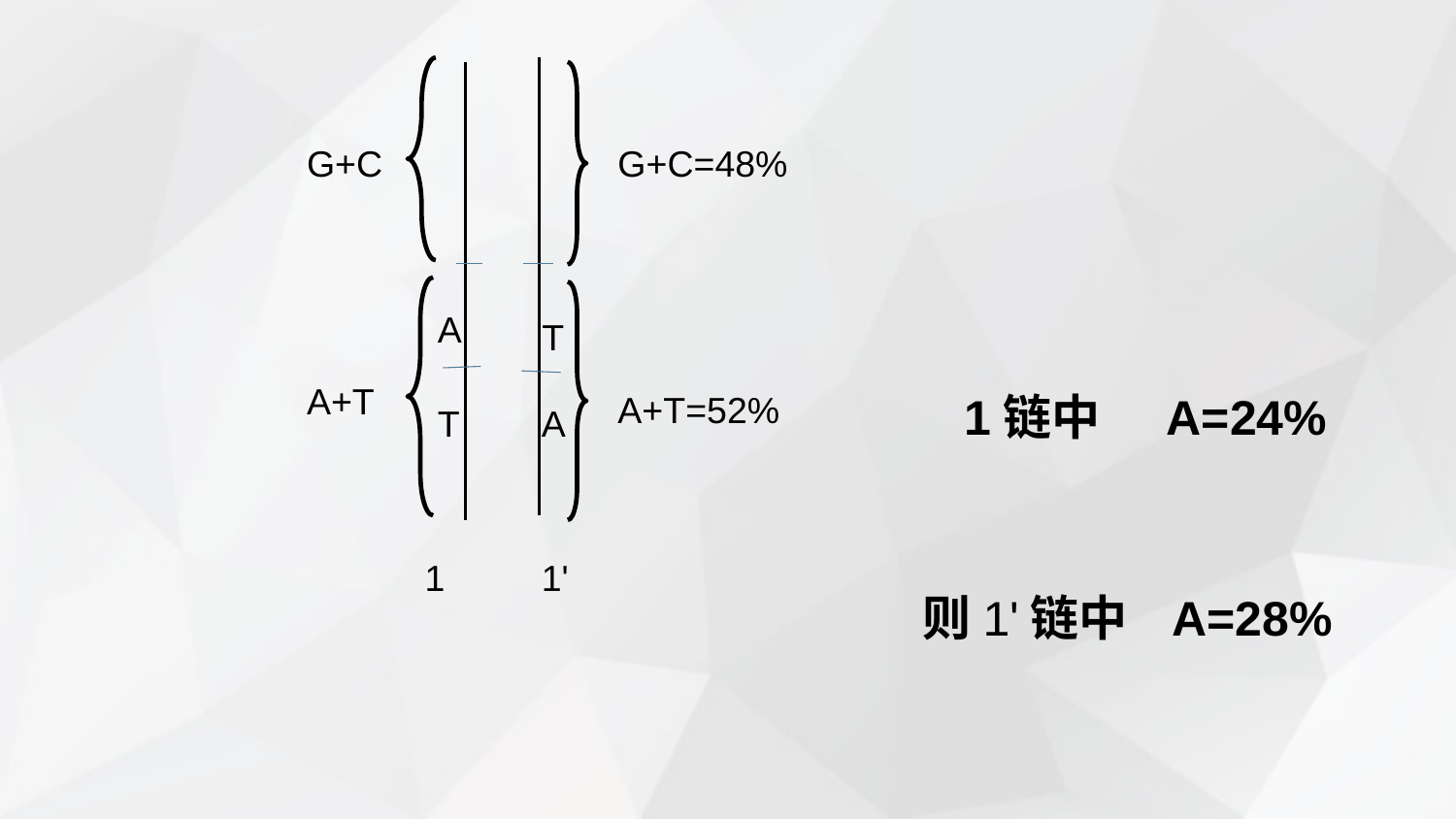

G+C
G+C=48%

A
T
A+T
A+T=52%
1链中     A=24%
T
A
1
1'
则1'链中   A=28%